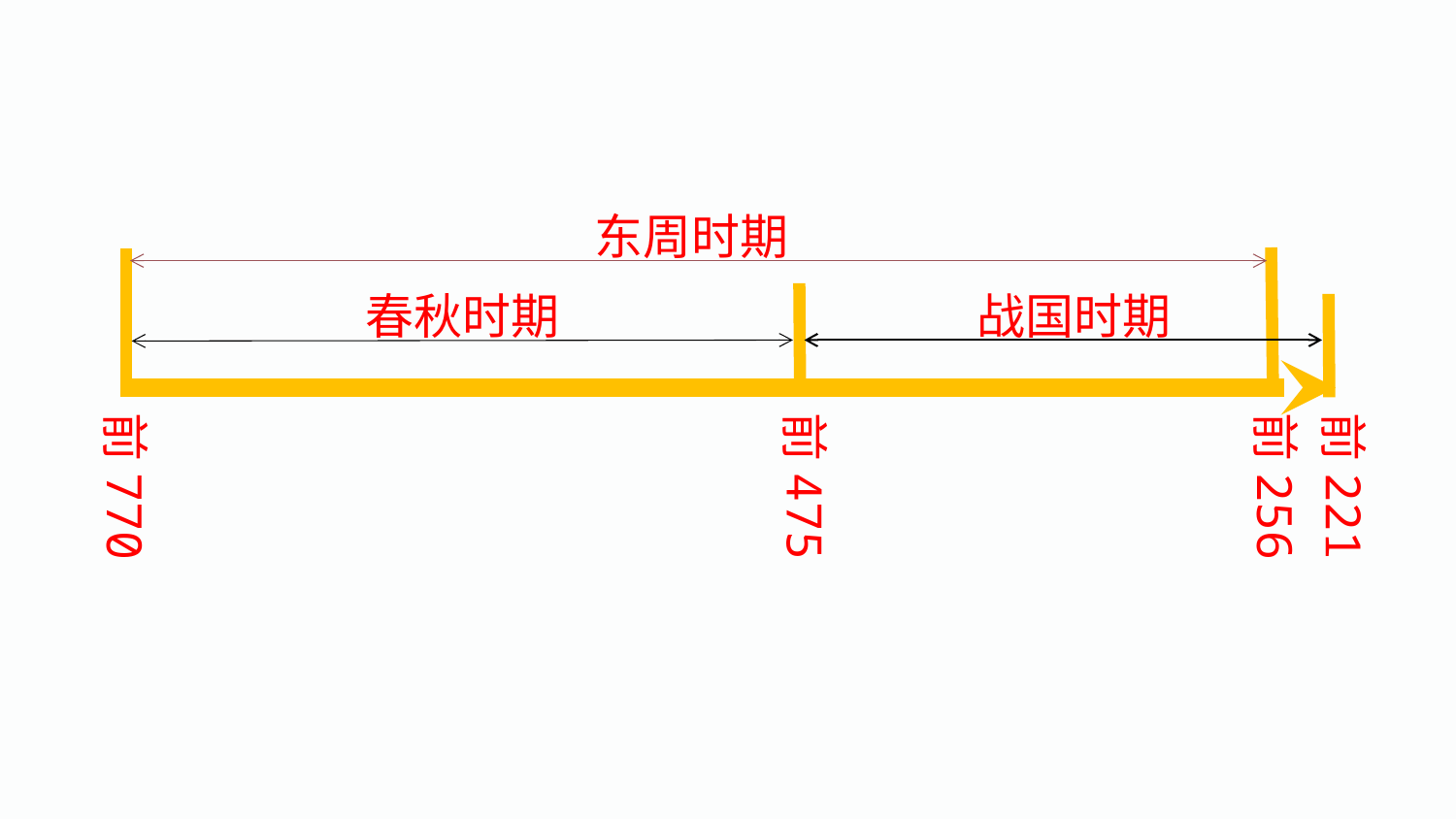

东周时期
春秋时期
战国时期
前770
前475
前256
前221